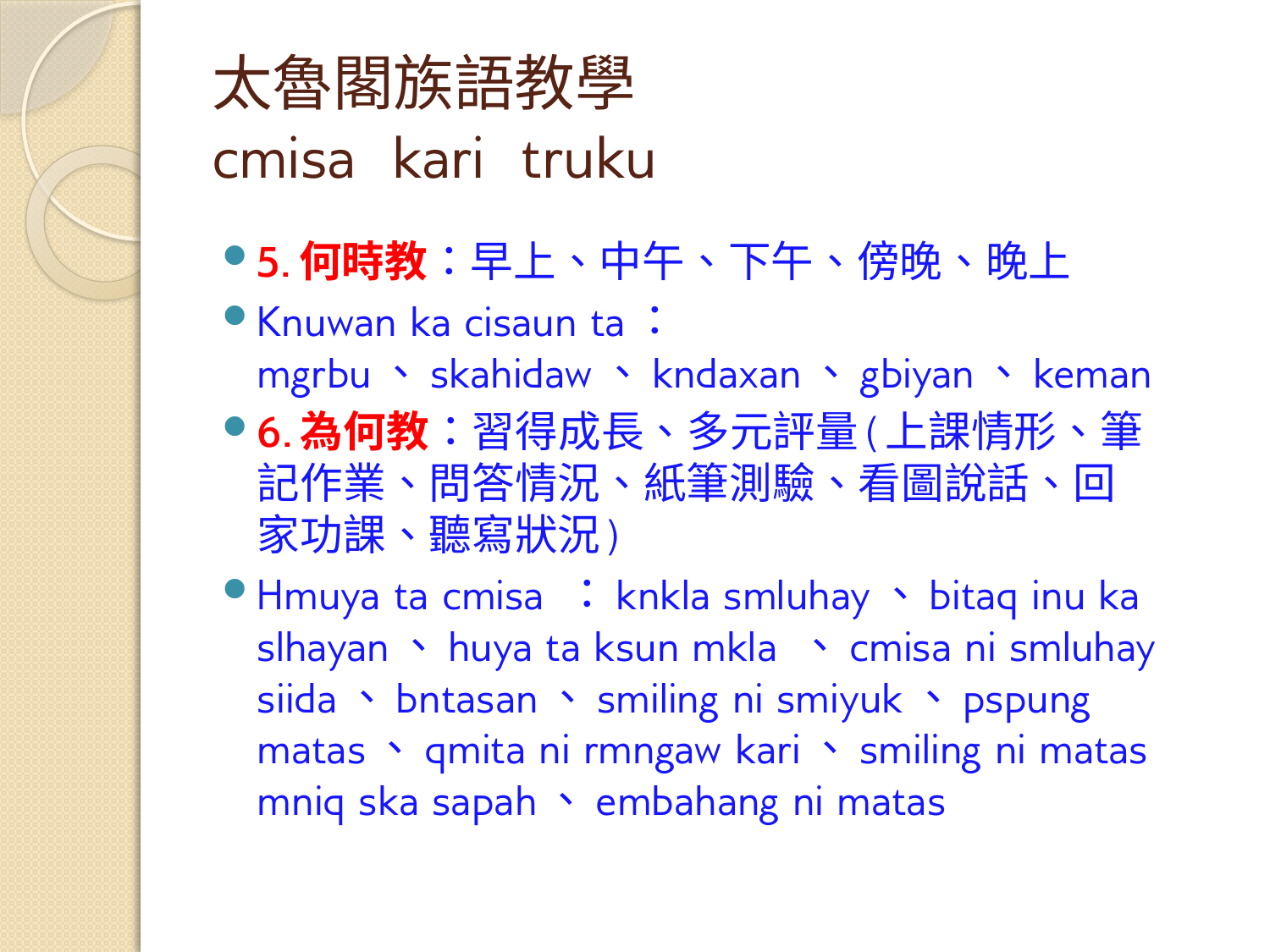

# 太魯閣族語教學 cmisa  kari  truku
5.何時教：早上、中午、下午、傍晚、晚上
Knuwan ka cisaun ta：mgrbu、skahidaw、kndaxan、gbiyan、keman
6.為何教：習得成長、多元評量(上課情形、筆記作業、問答情況、紙筆測驗、看圖說話、回家功課、聽寫狀況)
Hmuya ta cmisa ：knkla smluhay、bitaq inu ka slhayan、huya ta ksun mkla 、cmisa ni smluhay siida、bntasan、smiling ni smiyuk、pspung matas、qmita ni rmngaw kari、smiling ni matas mniq ska sapah、embahang ni matas